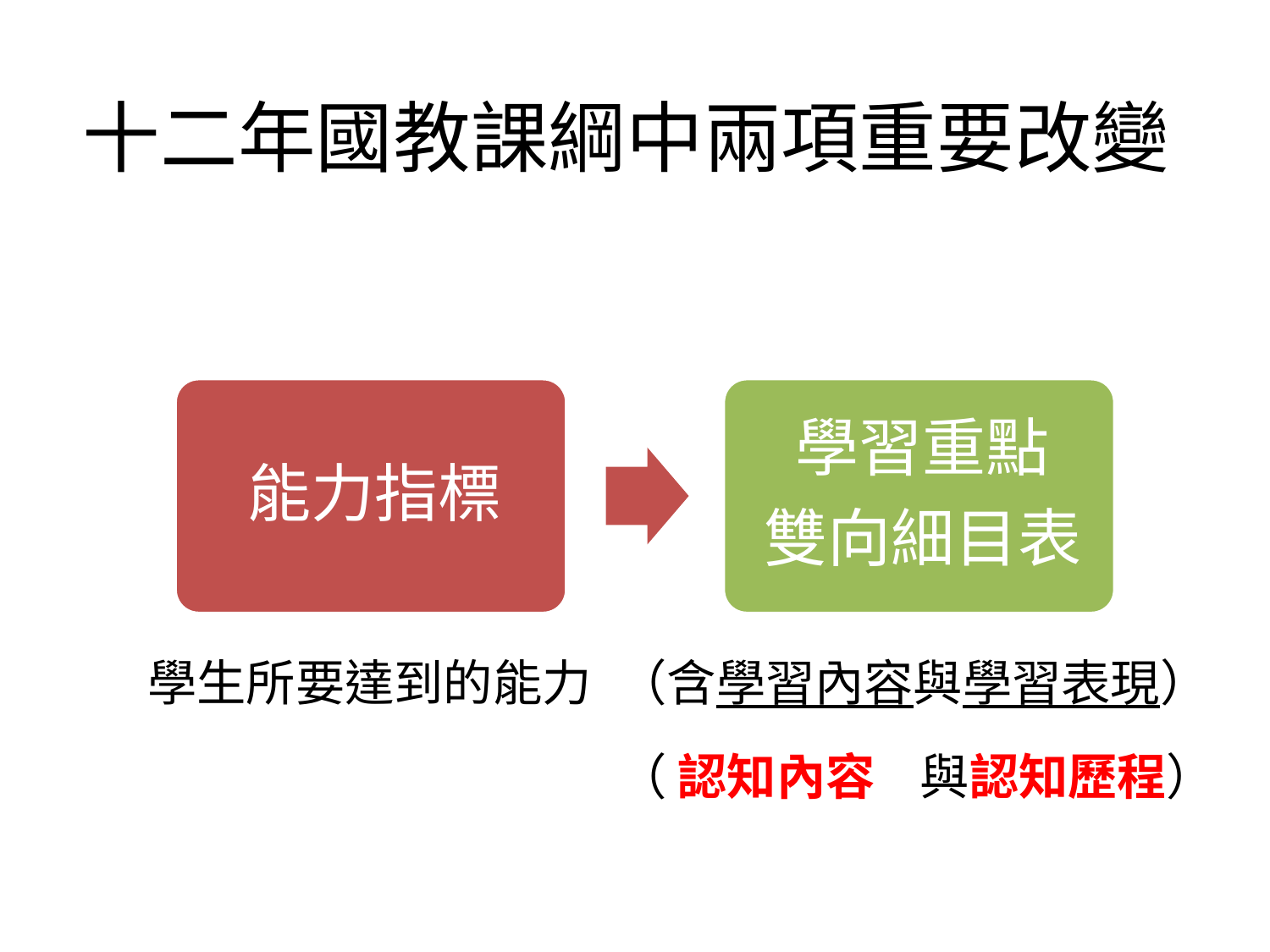

# 十二年國教課綱中兩項重要改變
能力指標

學習重點
雙向細目表
學生所要達到的能力
（含學習內容與學習表現）
（ 認知內容    與認知歷程）